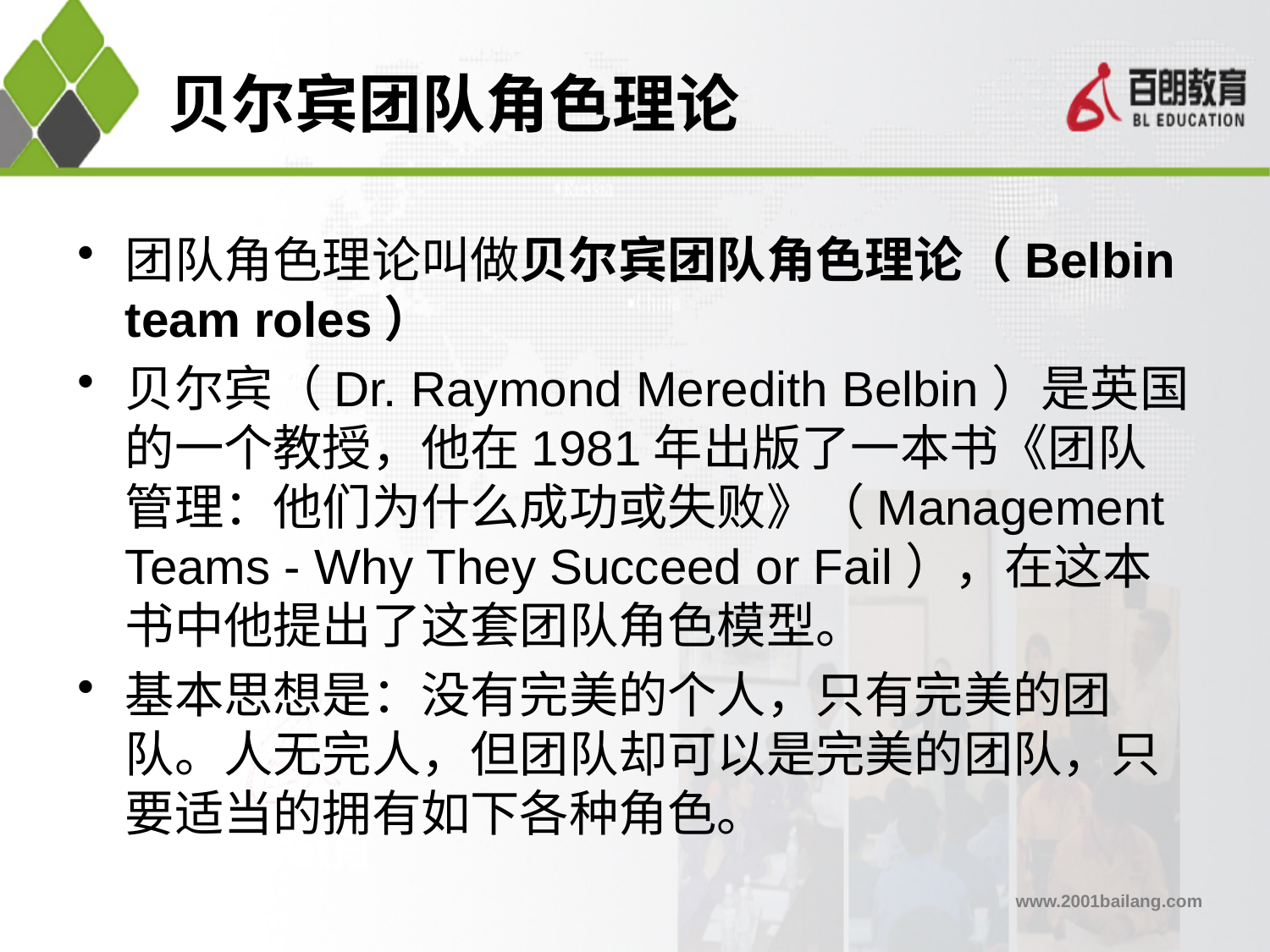

# 贝尔宾团队角色理论
团队角色理论叫做贝尔宾团队角色理论（Belbin team roles）
贝尔宾（Dr. Raymond Meredith Belbin）是英国的一个教授，他在1981年出版了一本书《团队管理：他们为什么成功或失败》（Management Teams - Why They Succeed or Fail），在这本书中他提出了这套团队角色模型。
基本思想是：没有完美的个人，只有完美的团队。人无完人，但团队却可以是完美的团队，只要适当的拥有如下各种角色。